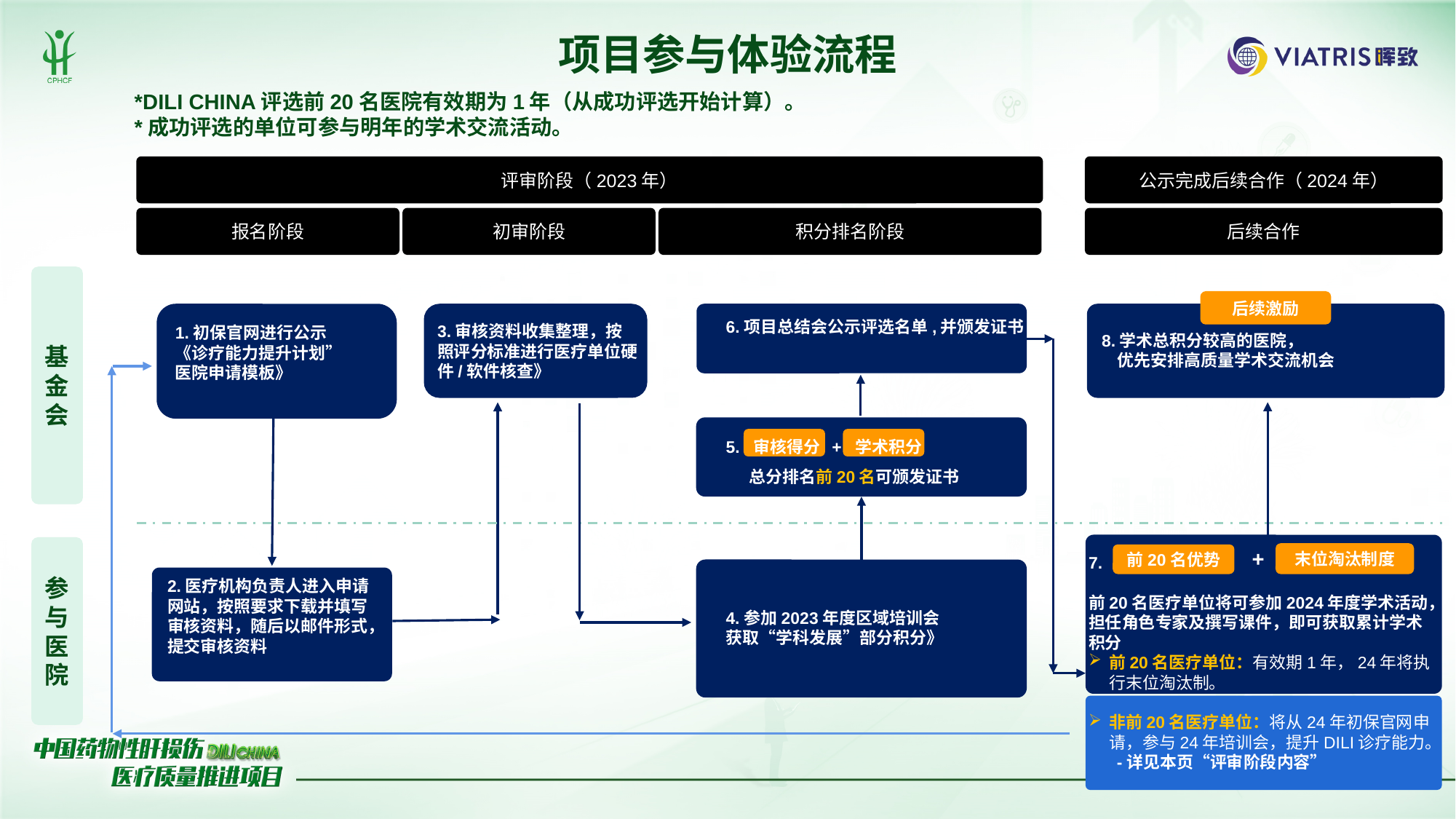

项目参与体验流程
*DILI CHINA评选前20名医院有效期为1年（从成功评选开始计算）。
*成功评选的单位可参与明年的学术交流活动。
评审阶段（2023年）
公示完成后续合作（2024年）
报名阶段
初审阶段
积分排名阶段
后续合作
基金会

后续激励

6.项目总结会公示评选名单,并颁发证书
3.审核资料收集整理，按照评分标准进行医疗单位硬件/软件核查》
1.初保官网进行公示
《诊疗能力提升计划”
医院申请模板》
8.学术总积分较高的医院，
   优先安排高质量学术交流机会

5.  审核得分  +  学术积分
     总分排名前20名可颁发证书

参
与
医
院
末位淘汰制度
+
前20名优势
7.

前20名医疗单位将可参加2024年度学术活动，担任角色专家及撰写课件，即可获取累计学术积分
前20名医疗单位：有效期1年，24年将执行末位淘汰制。

非前20名医疗单位：将从24年初保官网申请，参与24年培训会，提升DILI诊疗能力。 -详见本页“评审阶段内容”

2.医疗机构负责人进入申请网站，按照要求下载并填写审核资料，随后以邮件形式，提交审核资料
4.参加2023年度区域培训会
获取“学科发展”部分积分》